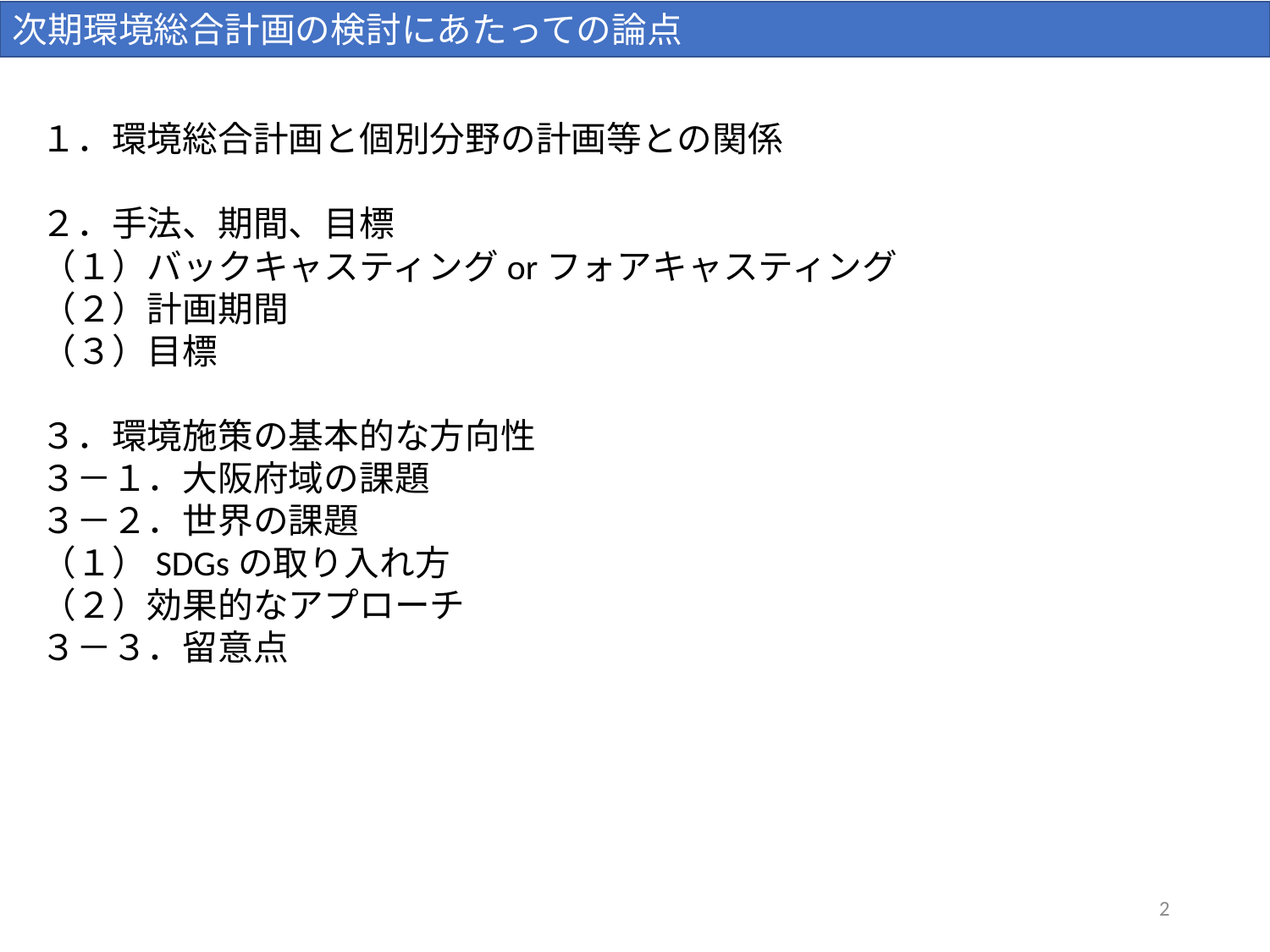

次期環境総合計画の検討にあたっての論点
１．環境総合計画と個別分野の計画等との関係

２．手法、期間、目標
（１）バックキャスティングorフォアキャスティング
（２）計画期間
（３）目標

３．環境施策の基本的な方向性
３－１．大阪府域の課題
３－２．世界の課題
（１）SDGsの取り入れ方
（２）効果的なアプローチ
３－３．留意点
2